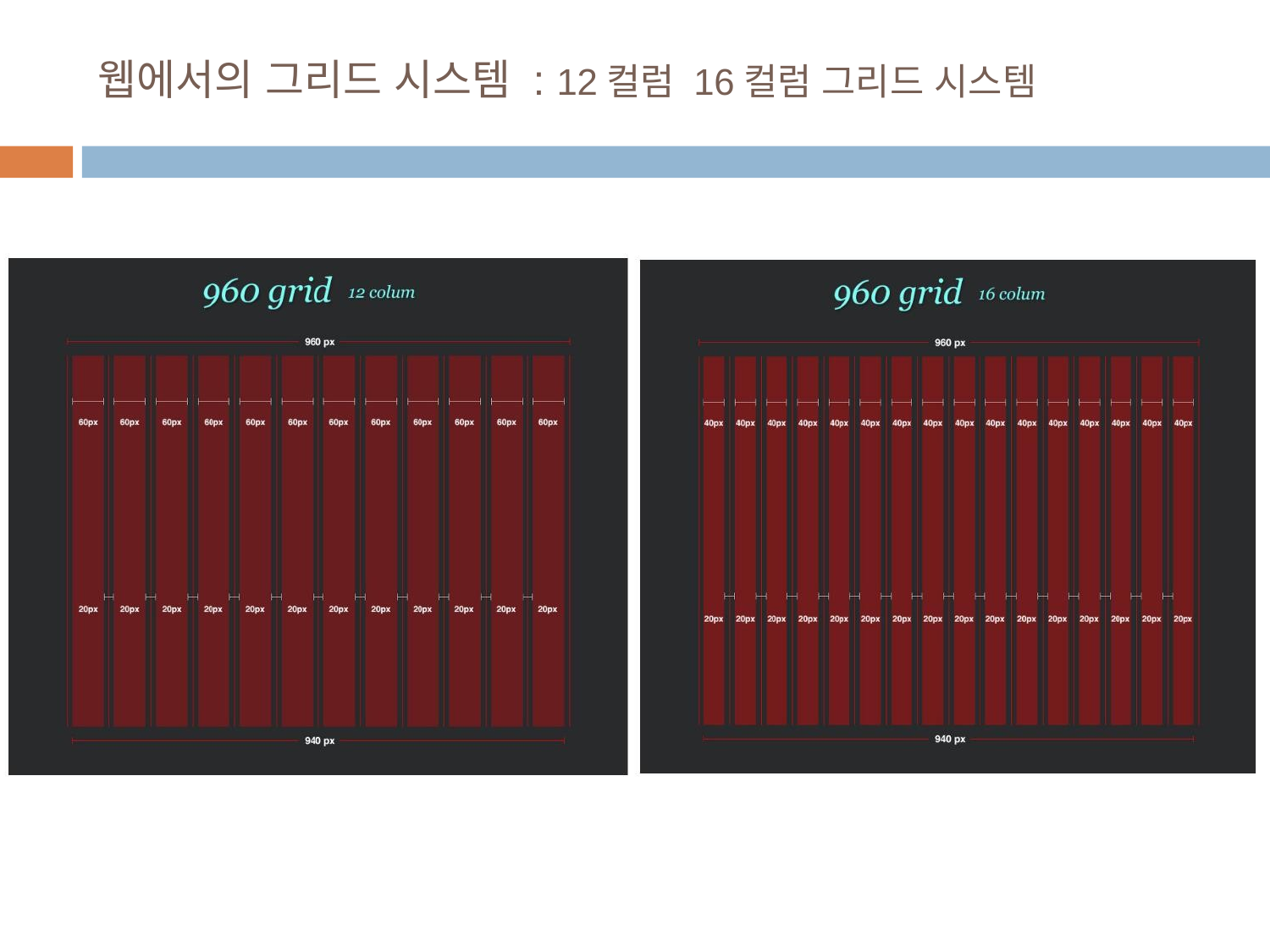

# 웹에서의 그리드 시스템 : 12컬럼 16컬럼 그리드 시스템